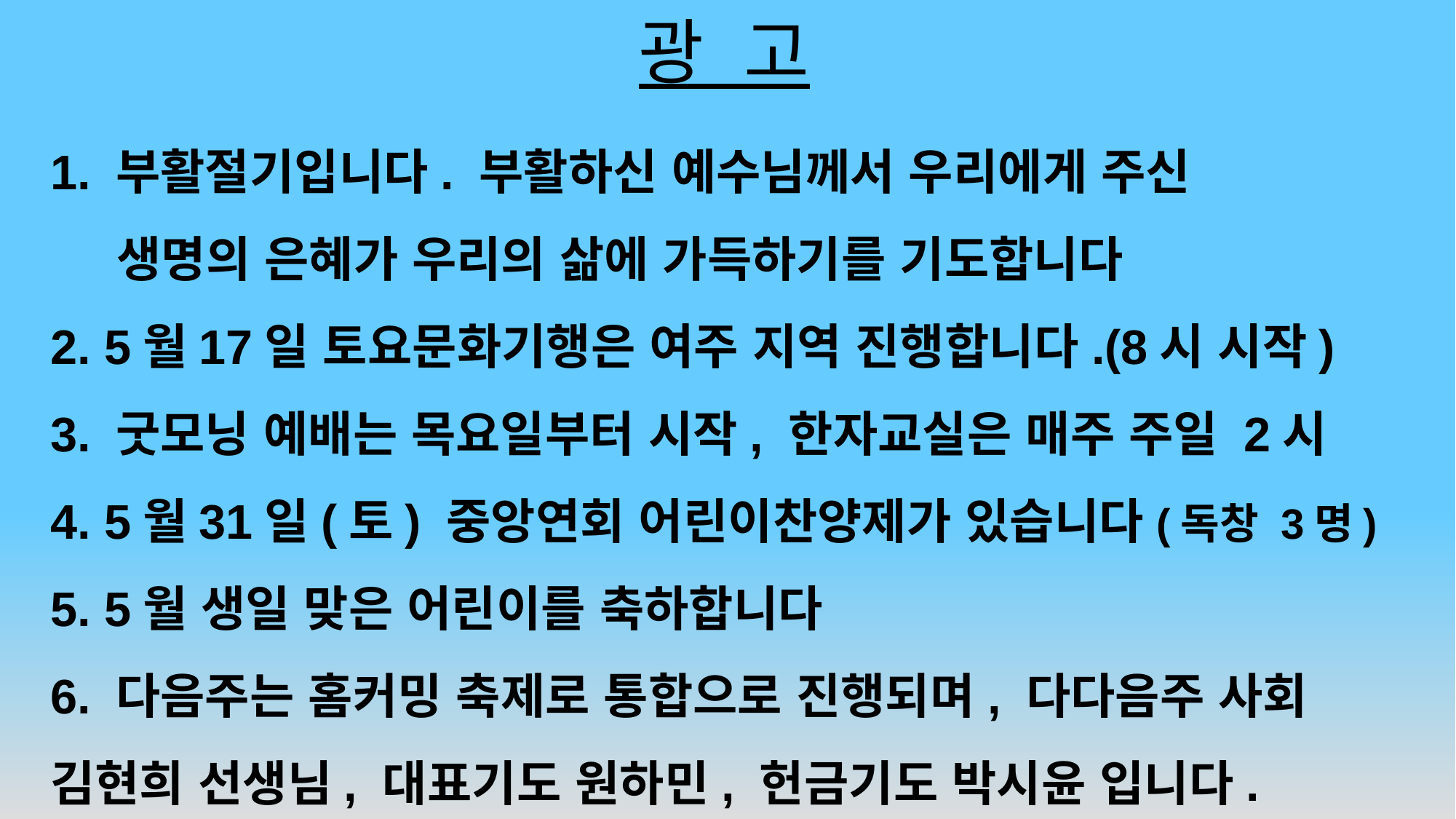

# 광  고
1. 부활절기입니다. 부활하신 예수님께서 우리에게 주신
    생명의 은혜가 우리의 삶에 가득하기를 기도합니다
2. 5월17일 토요문화기행은 여주 지역 진행합니다.(8시 시작)
3. 굿모닝 예배는 목요일부터 시작, 한자교실은 매주 주일 2시
4. 5월31일(토) 중앙연회 어린이찬양제가 있습니다(독창 3명)
5. 5월 생일 맞은 어린이를 축하합니다
6. 다음주는 홈커밍 축제로 통합으로 진행되며, 다다음주 사회
김현희 선생님, 대표기도 원하민, 헌금기도 박시윤 입니다.